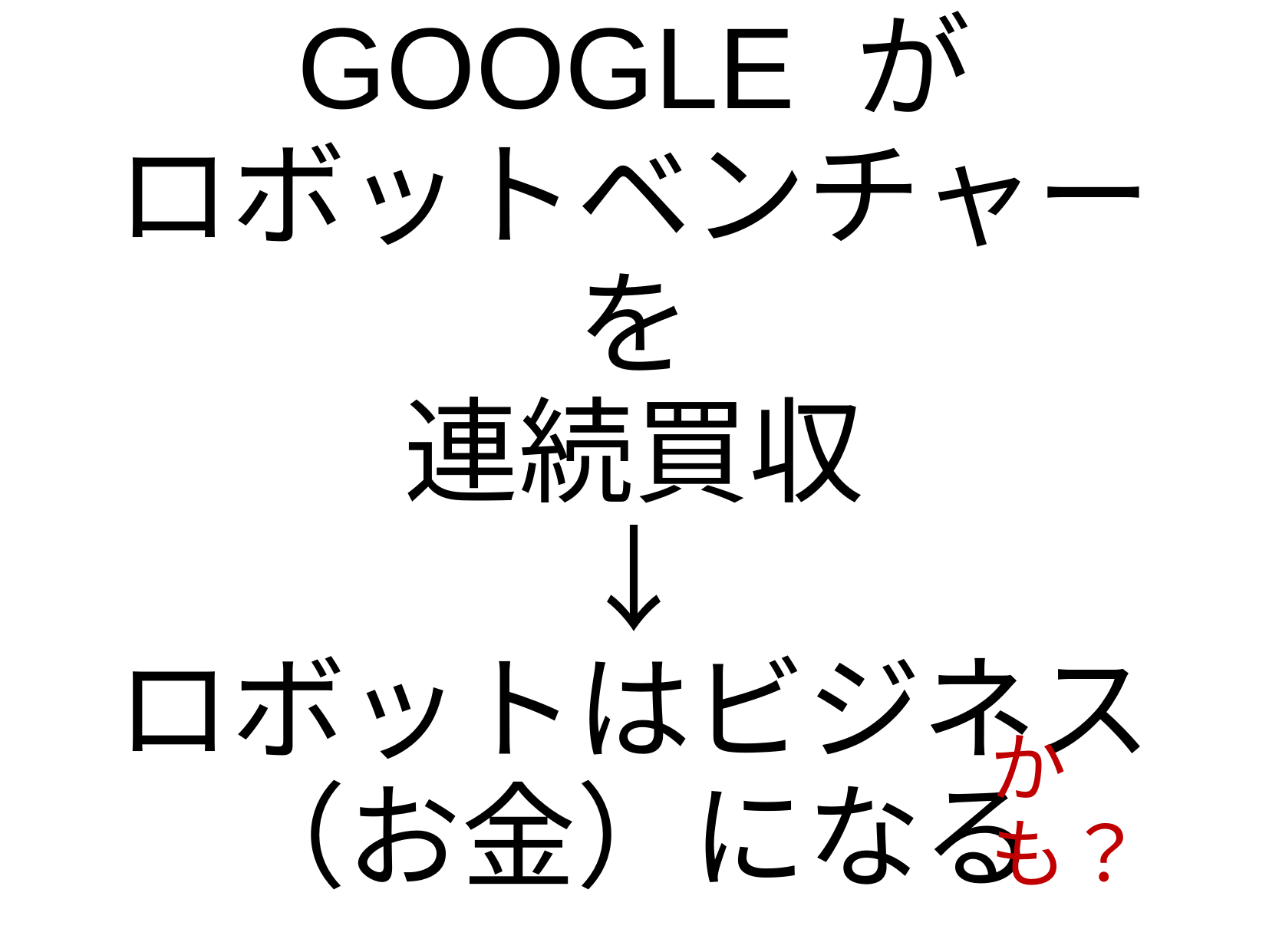

# GOOGLE が ロボットベンチャーを 連続買収 ↓ ロボットはビジネス （お金）になる
かも？